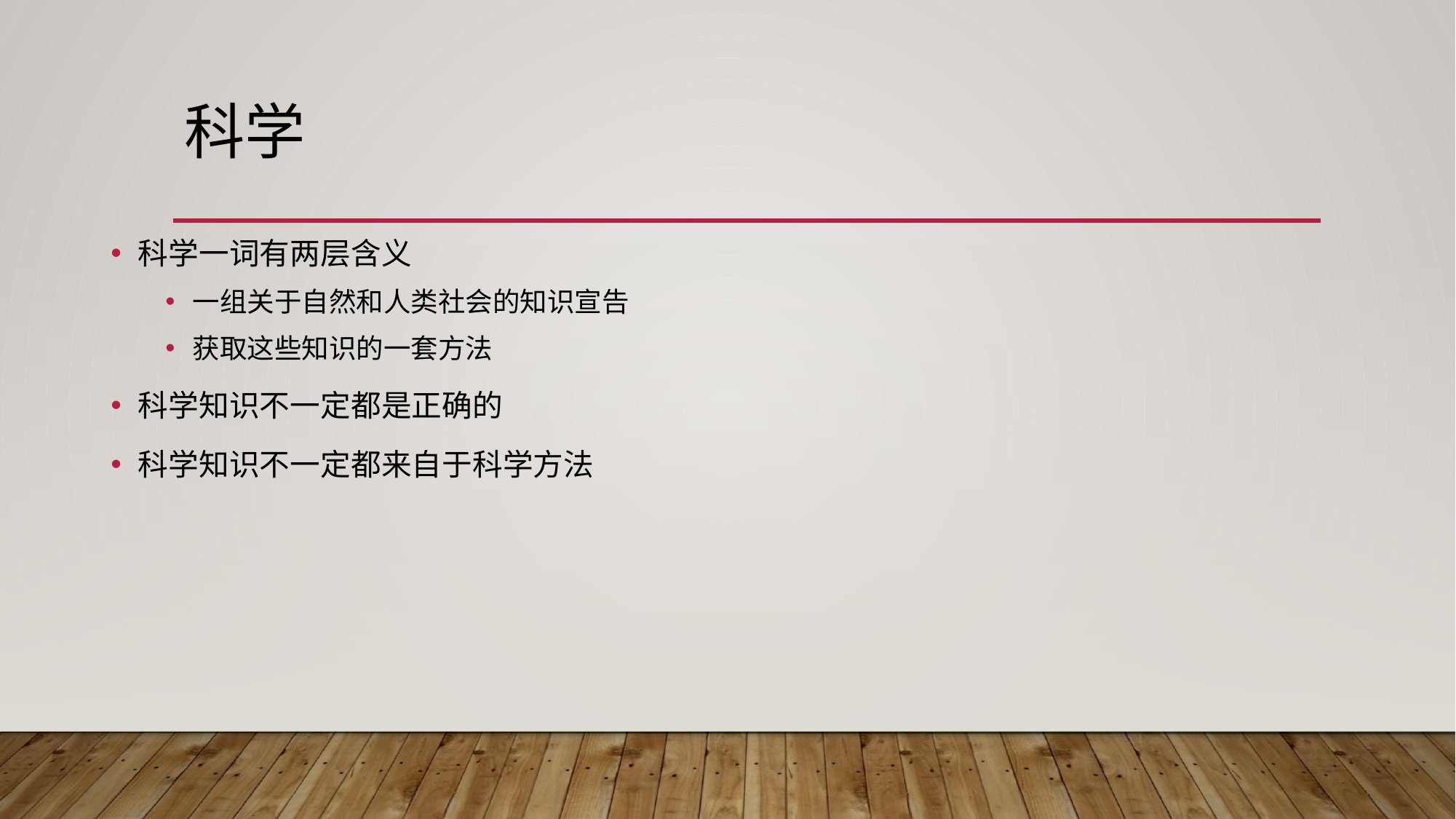

# 科学
科学一词有两层含义
一组关于自然和人类社会的知识宣告
获取这些知识的一套方法
科学知识不一定都是正确的
科学知识不一定都来自于科学方法